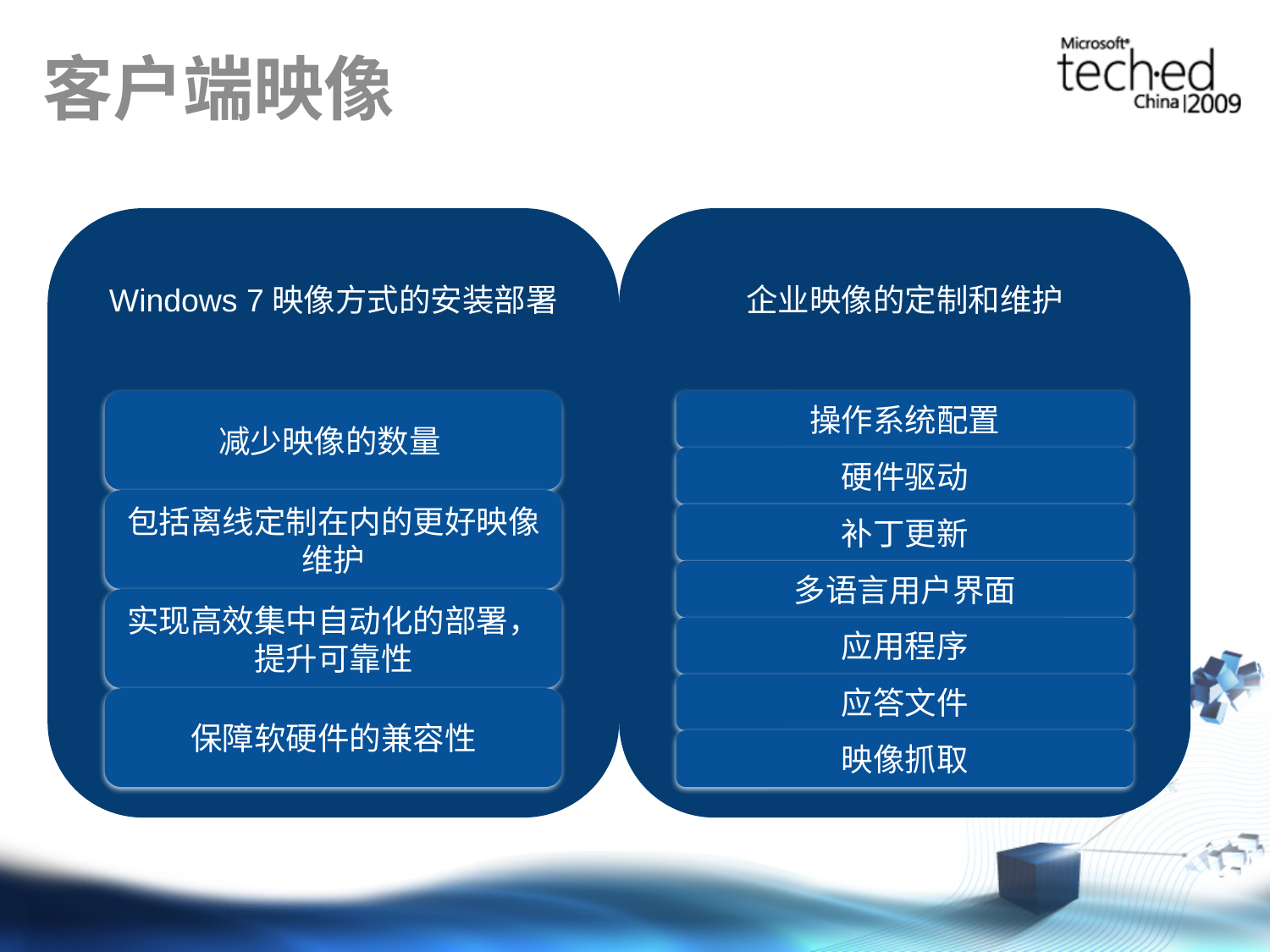

# 客户端映像
Windows 7映像方式的安装部署
企业映像的定制和维护
操作系统配置
硬件驱动
补丁更新
多语言用户界面
应用程序
减少映像的数量
包括离线定制在内的更好映像维护
实现高效集中自动化的部署，提升可靠性
保障软硬件的兼容性
应答文件
映像抓取